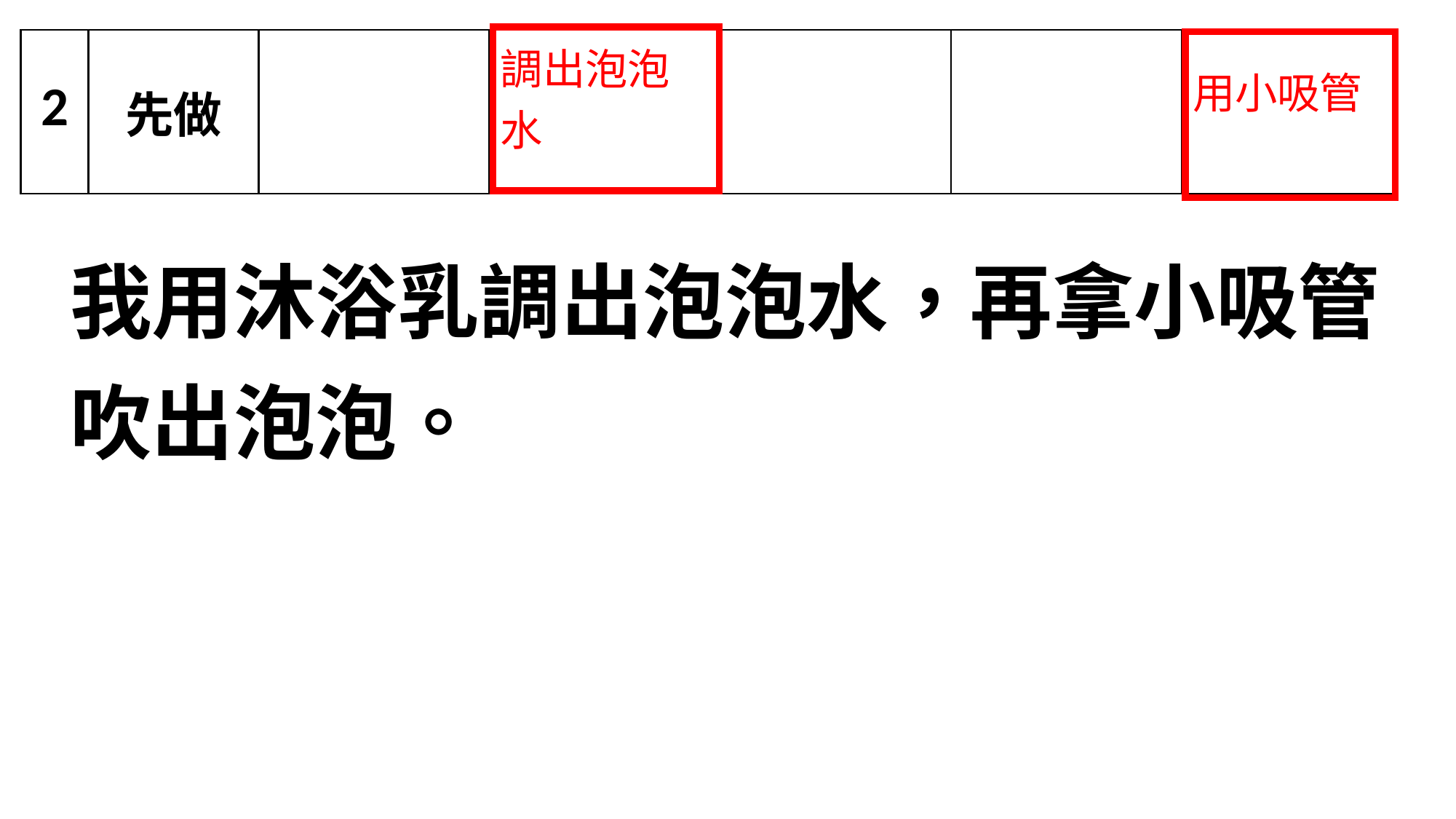

| 2 | 先做 |  | 調出泡泡水 |  |  | 用小吸管 |
| --- | --- | --- | --- | --- | --- | --- |

我用沐浴乳調出泡泡水，再拿小吸管吹出泡泡。